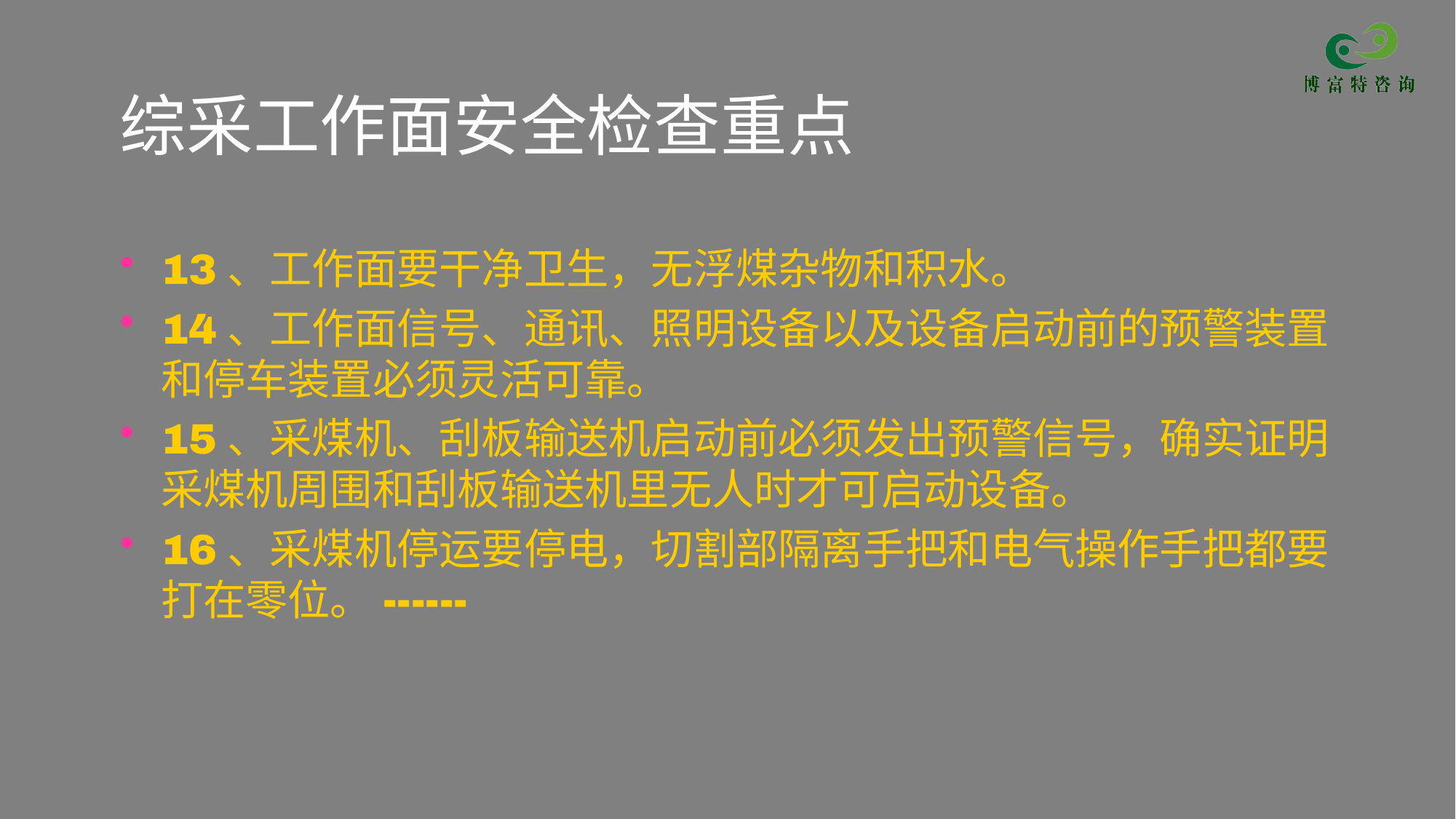

# 综采工作面安全检查重点
13、工作面要干净卫生，无浮煤杂物和积水。
14、工作面信号、通讯、照明设备以及设备启动前的预警装置和停车装置必须灵活可靠。
15、采煤机、刮板输送机启动前必须发出预警信号，确实证明采煤机周围和刮板输送机里无人时才可启动设备。
16、采煤机停运要停电，切割部隔离手把和电气操作手把都要打在零位。------